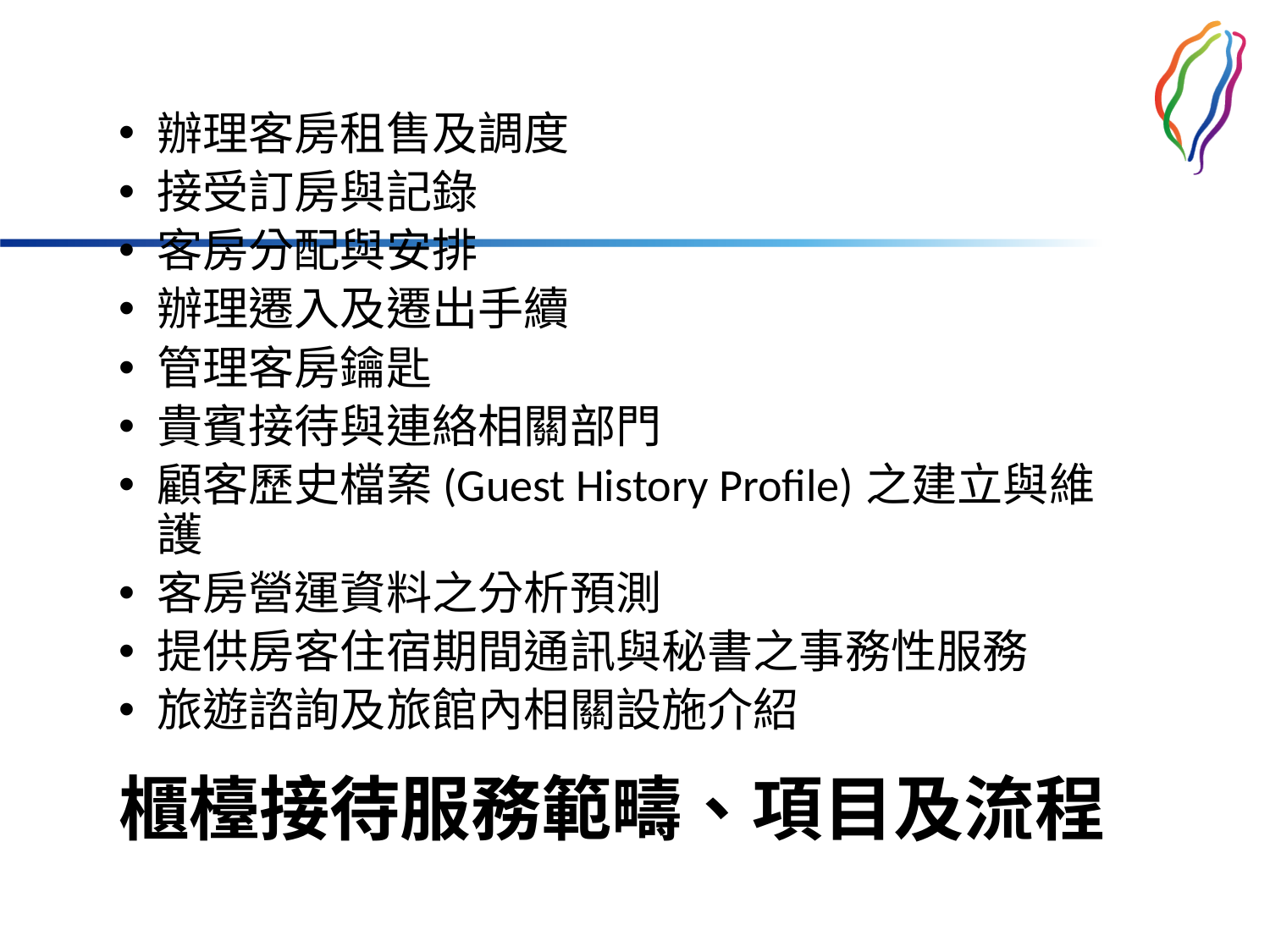

辦理客房租售及調度
接受訂房與記錄
客房分配與安排
辦理遷入及遷出手續
管理客房鑰匙
貴賓接待與連絡相關部門
顧客歷史檔案(Guest History Profile)之建立與維護
客房營運資料之分析預測
提供房客住宿期間通訊與秘書之事務性服務
旅遊諮詢及旅館內相關設施介紹
# 櫃檯接待服務範疇、項目及流程